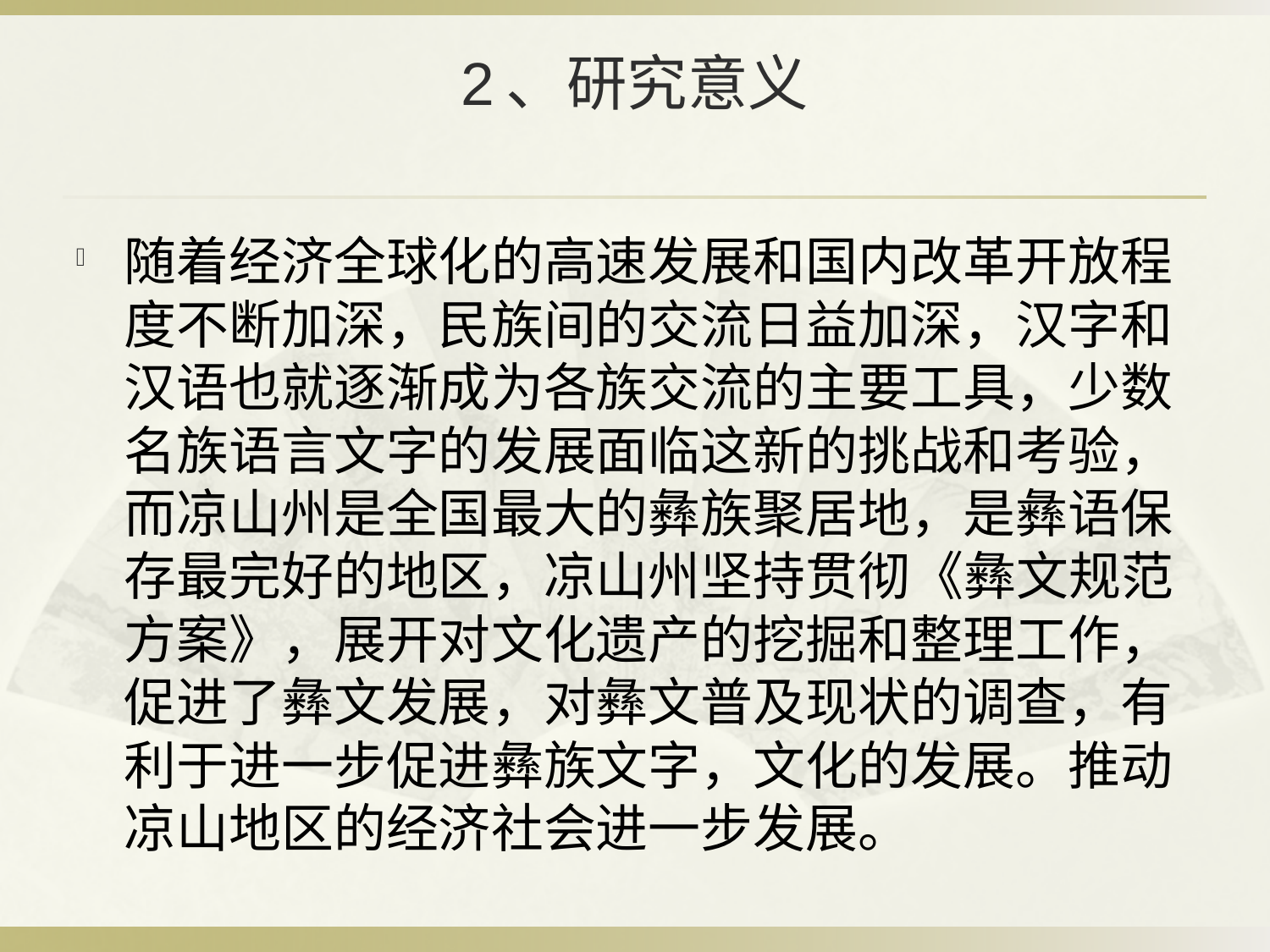

# 2、研究意义
随着经济全球化的高速发展和国内改革开放程度不断加深，民族间的交流日益加深，汉字和汉语也就逐渐成为各族交流的主要工具，少数名族语言文字的发展面临这新的挑战和考验，而凉山州是全国最大的彝族聚居地，是彝语保存最完好的地区，凉山州坚持贯彻《彝文规范方案》，展开对文化遗产的挖掘和整理工作，促进了彝文发展，对彝文普及现状的调查，有利于进一步促进彝族文字，文化的发展。推动凉山地区的经济社会进一步发展。